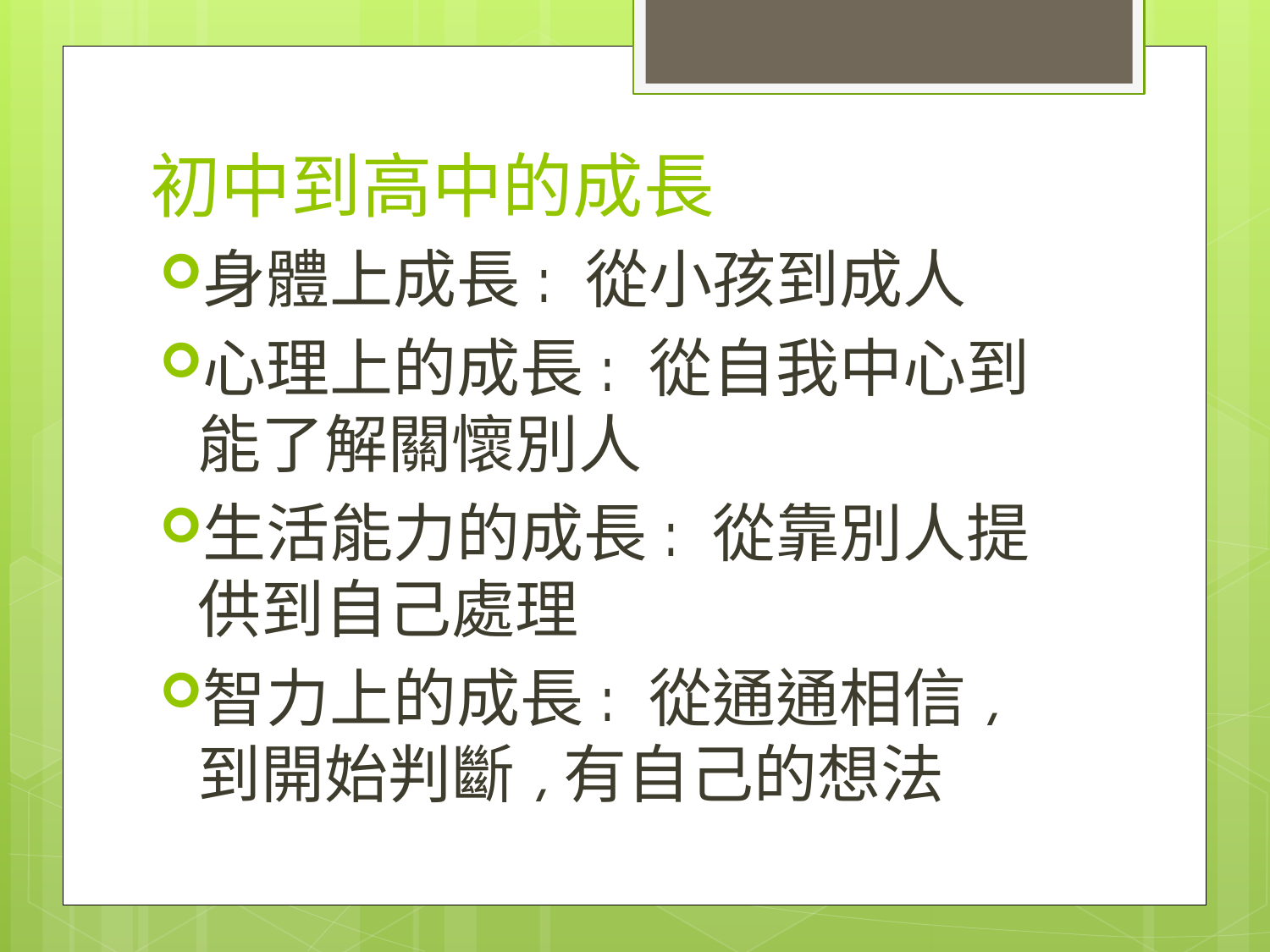

# 初中到高中的成長
身體上成長: 從小孩到成人
心理上的成長: 從自我中心到能了解關懷別人
生活能力的成長: 從靠別人提供到自己處理
智力上的成長: 從通通相信,到開始判斷,有自己的想法